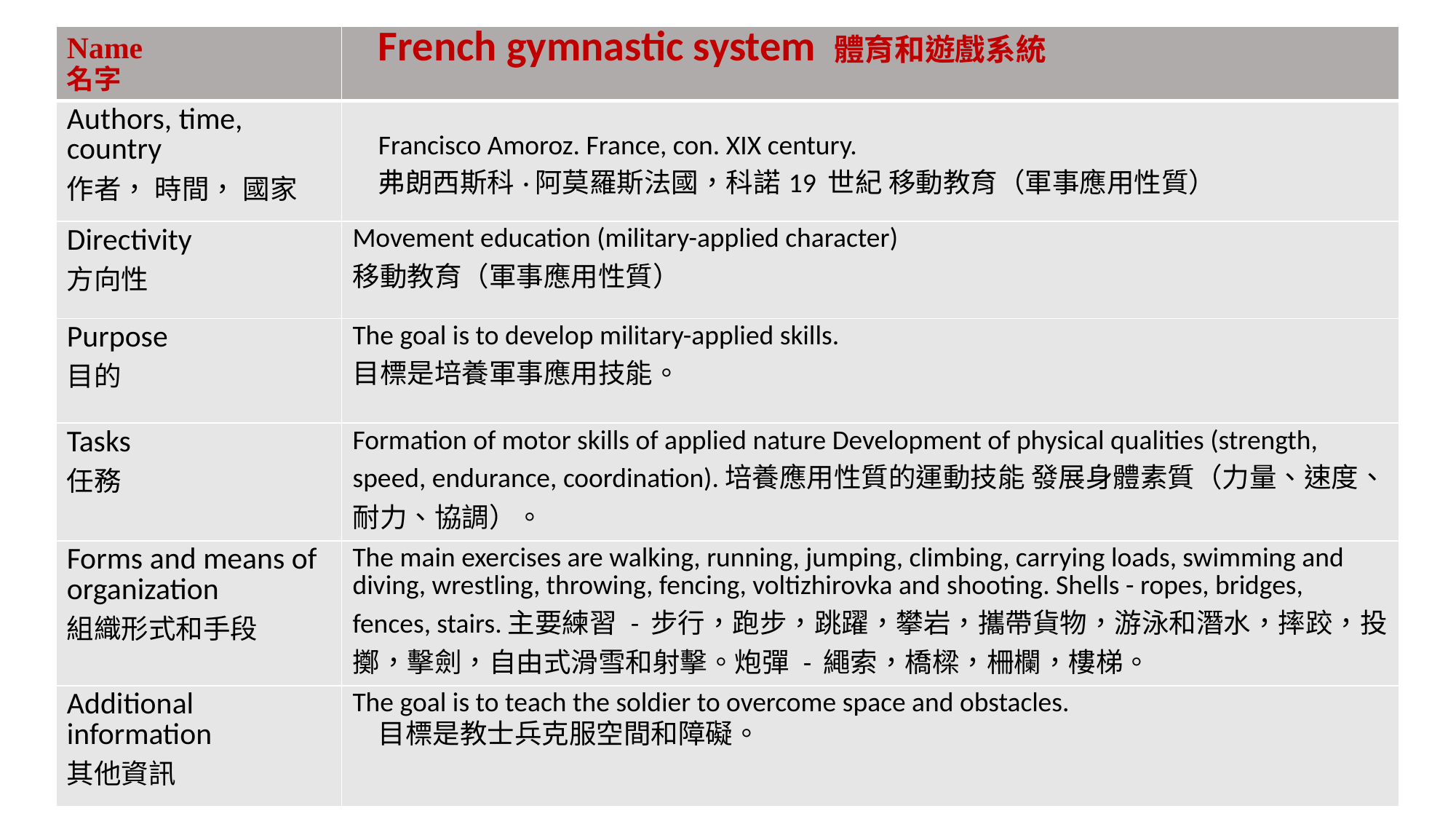

| Name 名字 | French gymnastic system 體育和遊戲系統 |
| --- | --- |
| Authors, time, country 作者， 時間， 國家 | Francisco Amoroz. France, con. XIX century. 弗朗西斯科·阿莫羅斯法國，科諾19 世紀 移動教育（軍事應用性質） |
| Directivity 方向性 | Movement education (military-applied character) 移動教育（軍事應用性質） |
| Purpose 目的 | The goal is to develop military-applied skills. 目標是培養軍事應用技能。 |
| Tasks 任務 | Formation of motor skills of applied nature Development of physical qualities (strength, speed, endurance, coordination).培養應用性質的運動技能 發展身體素質（力量、速度、耐力、協調）。 |
| Forms and means of organization 組織形式和手段 | The main exercises are walking, running, jumping, climbing, carrying loads, swimming and diving, wrestling, throwing, fencing, voltizhirovka and shooting. Shells - ropes, bridges, fences, stairs.主要練習 - 步行，跑步，跳躍，攀岩，攜帶貨物，游泳和潛水，摔跤，投擲，擊劍，自由式滑雪和射擊。炮彈 - 繩索，橋樑，柵欄，樓梯。 |
| Additional information 其他資訊 | The goal is to teach the soldier to overcome space and obstacles. 目標是教士兵克服空間和障礙。 |